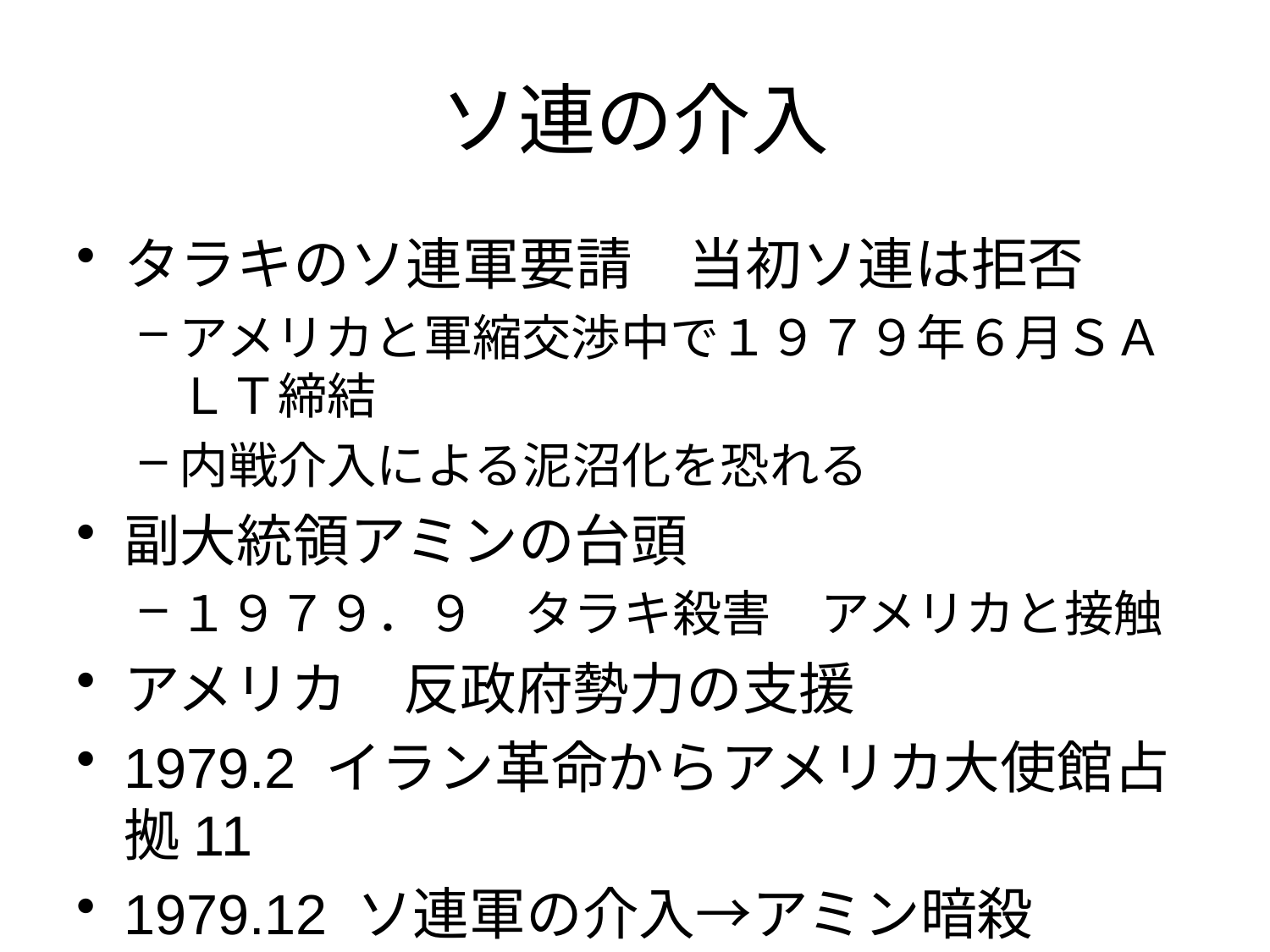

# ソ連の介入
タラキのソ連軍要請　当初ソ連は拒否
アメリカと軍縮交渉中で１９７９年６月ＳＡＬＴ締結
内戦介入による泥沼化を恐れる
副大統領アミンの台頭
１９７９．９　タラキ殺害　アメリカと接触
アメリカ　反政府勢力の支援
1979.2 イラン革命からアメリカ大使館占拠11
1979.12 ソ連軍の介入→アミン暗殺